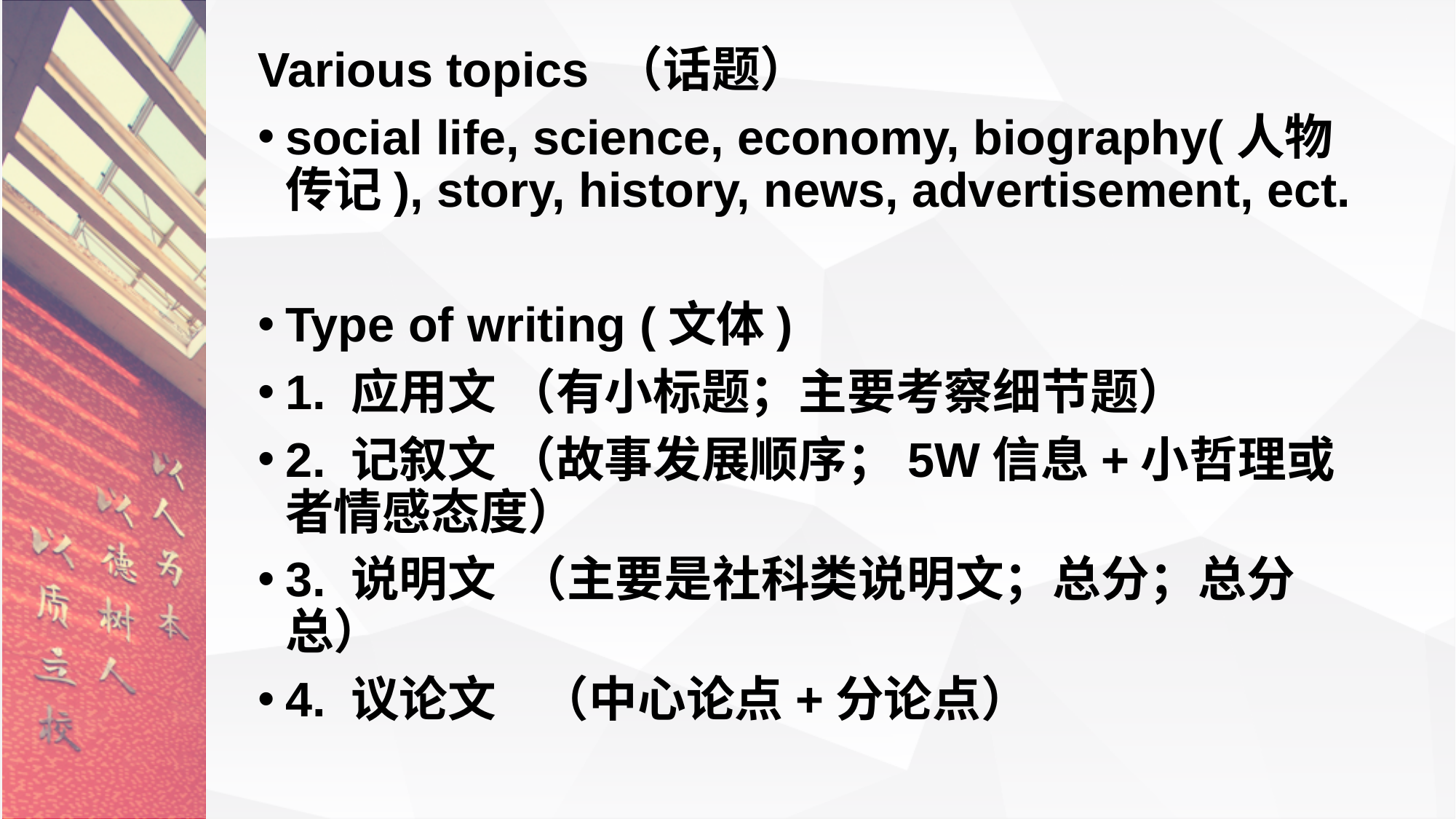

Various topics （话题）
social life, science, economy, biography(人物传记), story, history, news, advertisement, ect.

Type of writing (文体)
1. 应用文 （有小标题；主要考察细节题）
2. 记叙文 （故事发展顺序；5W信息+小哲理或者情感态度）
3. 说明文  （主要是社科类说明文；总分；总分总）
4. 议论文    （中心论点+分论点）